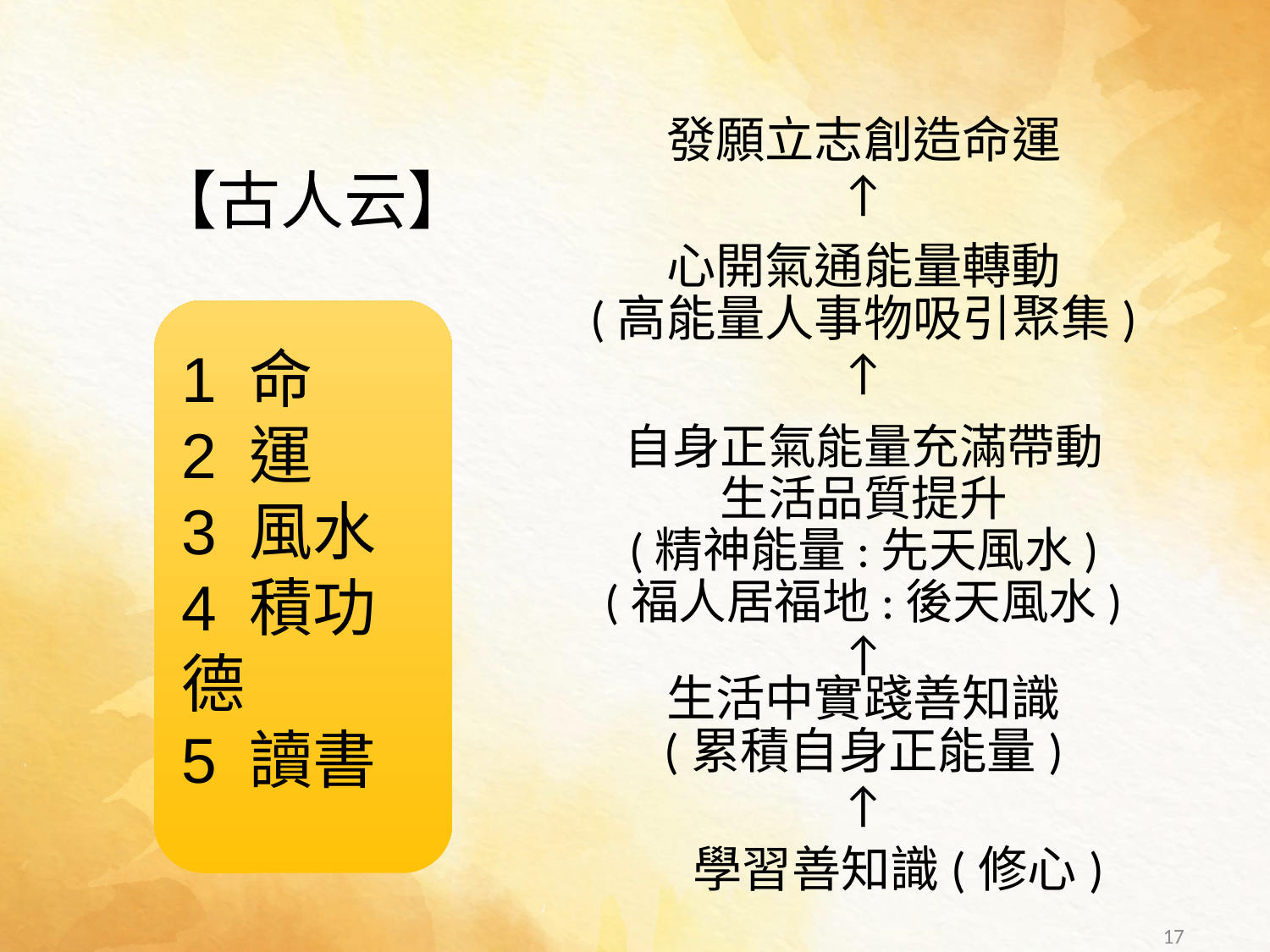

發願立志創造命運
↑
# 【古人云】
心開氣通能量轉動
(高能量人事物吸引聚集)
↑
1 命
2 運
3 風水
4 積功德
5 讀書

自身正氣能量充滿帶動
生活品質提升
(精神能量:先天風水)
(福人居福地:後天風水)
↑
生活中實踐善知識
(累積自身正能量)
↑
學習善知識(修心)

17